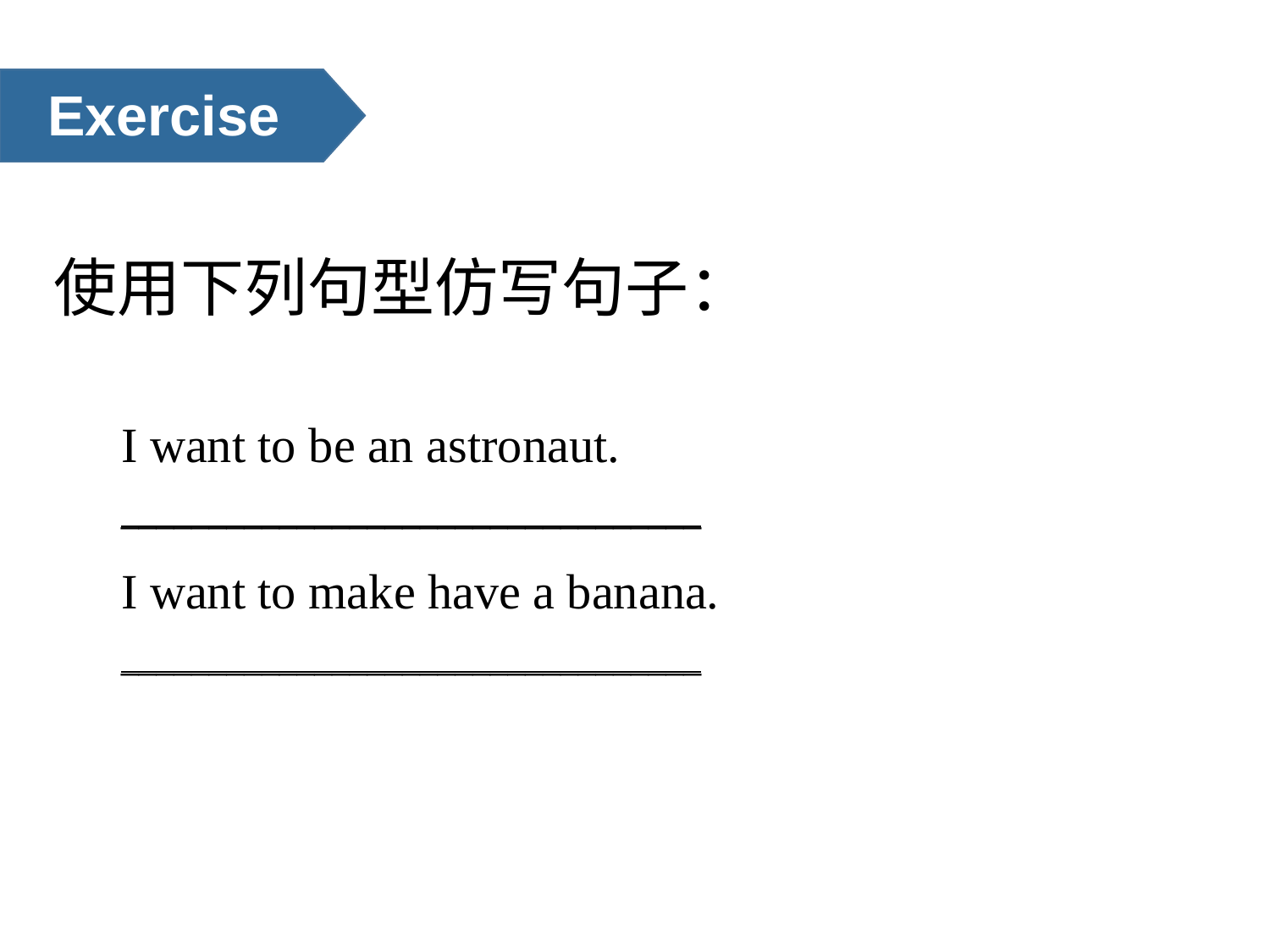

Exercise
使用下列句型仿写句子：
I want to be an astronaut. _________________________________
I want to make have a banana.
_________________________________